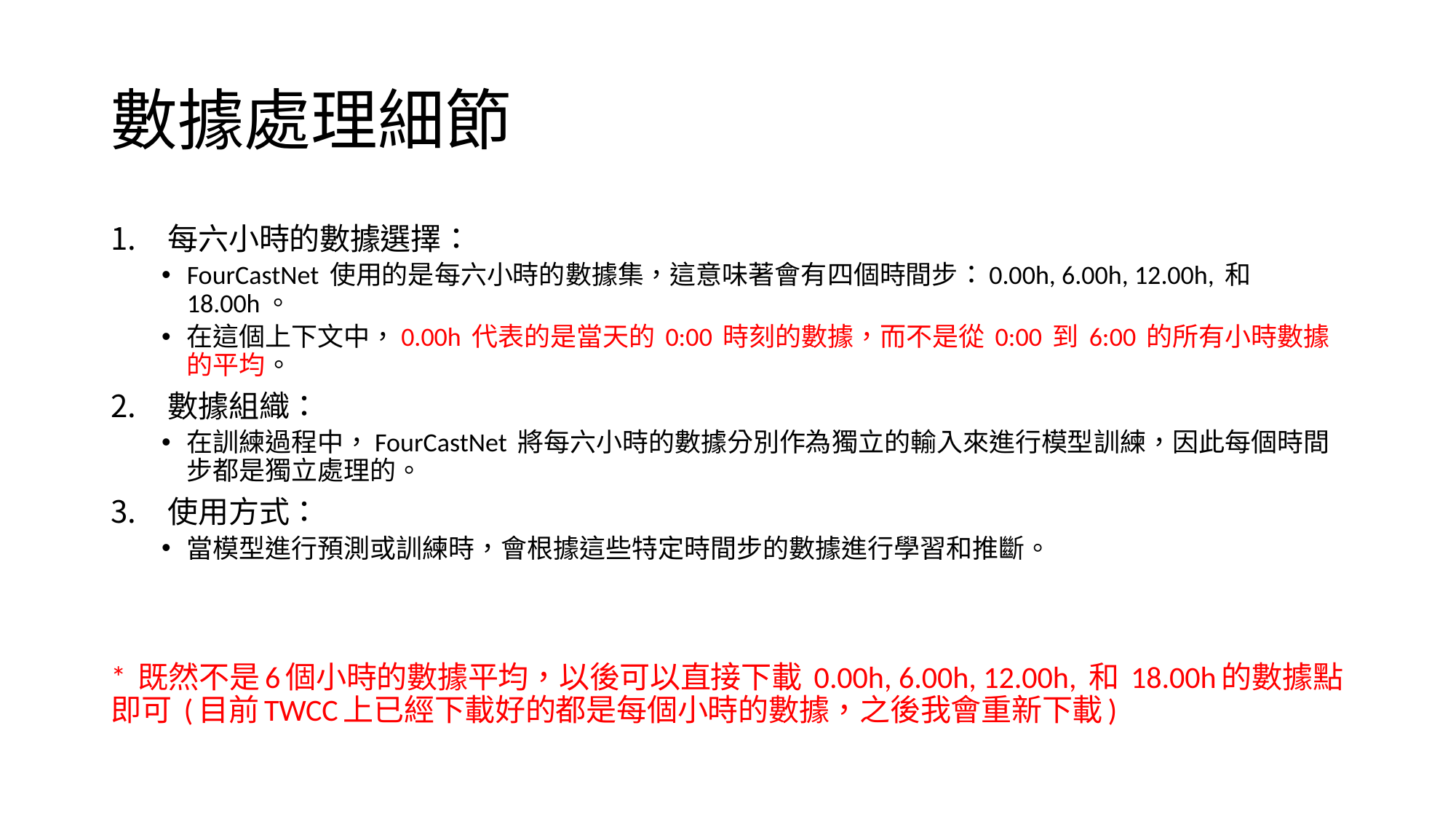

# 數據處理細節
每六小時的數據選擇：
FourCastNet 使用的是每六小時的數據集，這意味著會有四個時間步：0.00h, 6.00h, 12.00h, 和 18.00h。
在這個上下文中，0.00h 代表的是當天的 0:00 時刻的數據，而不是從 0:00 到 6:00 的所有小時數據的平均。
數據組織：
在訓練過程中，FourCastNet 將每六小時的數據分別作為獨立的輸入來進行模型訓練，因此每個時間步都是獨立處理的。
使用方式：
當模型進行預測或訓練時，會根據這些特定時間步的數據進行學習和推斷。

* 既然不是6個小時的數據平均，以後可以直接下載 0.00h, 6.00h, 12.00h, 和 18.00h的數據點即可 (目前TWCC上已經下載好的都是每個小時的數據，之後我會重新下載)